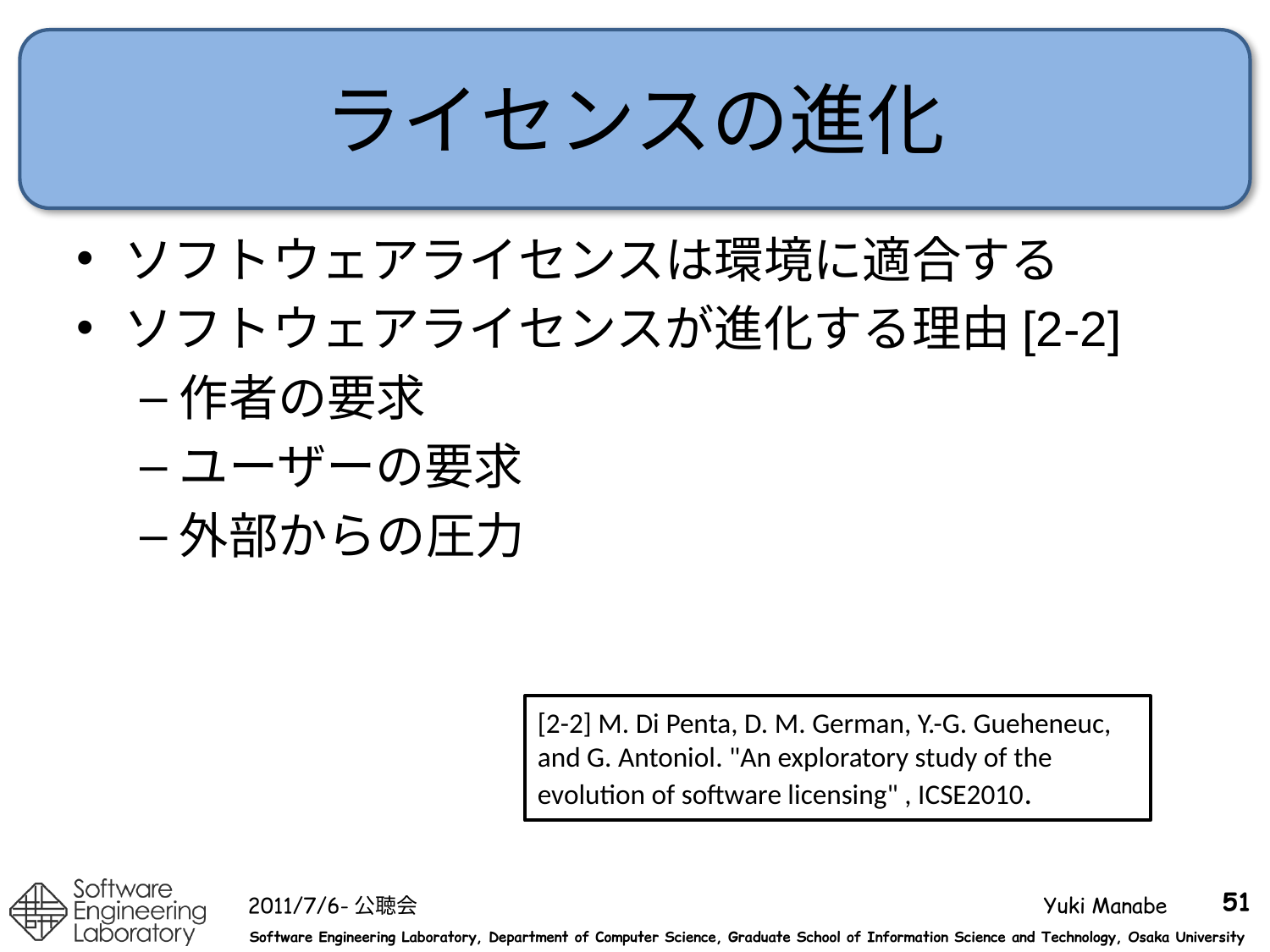

# ライセンスの進化
ソフトウェアライセンスは環境に適合する
ソフトウェアライセンスが進化する理由[2-2]
作者の要求
ユーザーの要求
外部からの圧力

[2-2] M. Di Penta, D. M. German, Y.-G. Gueheneuc, and G. Antoniol. "An exploratory study of the evolution of software licensing" , ICSE2010.
51
2011/7/6-公聴会
Yuki Manabe